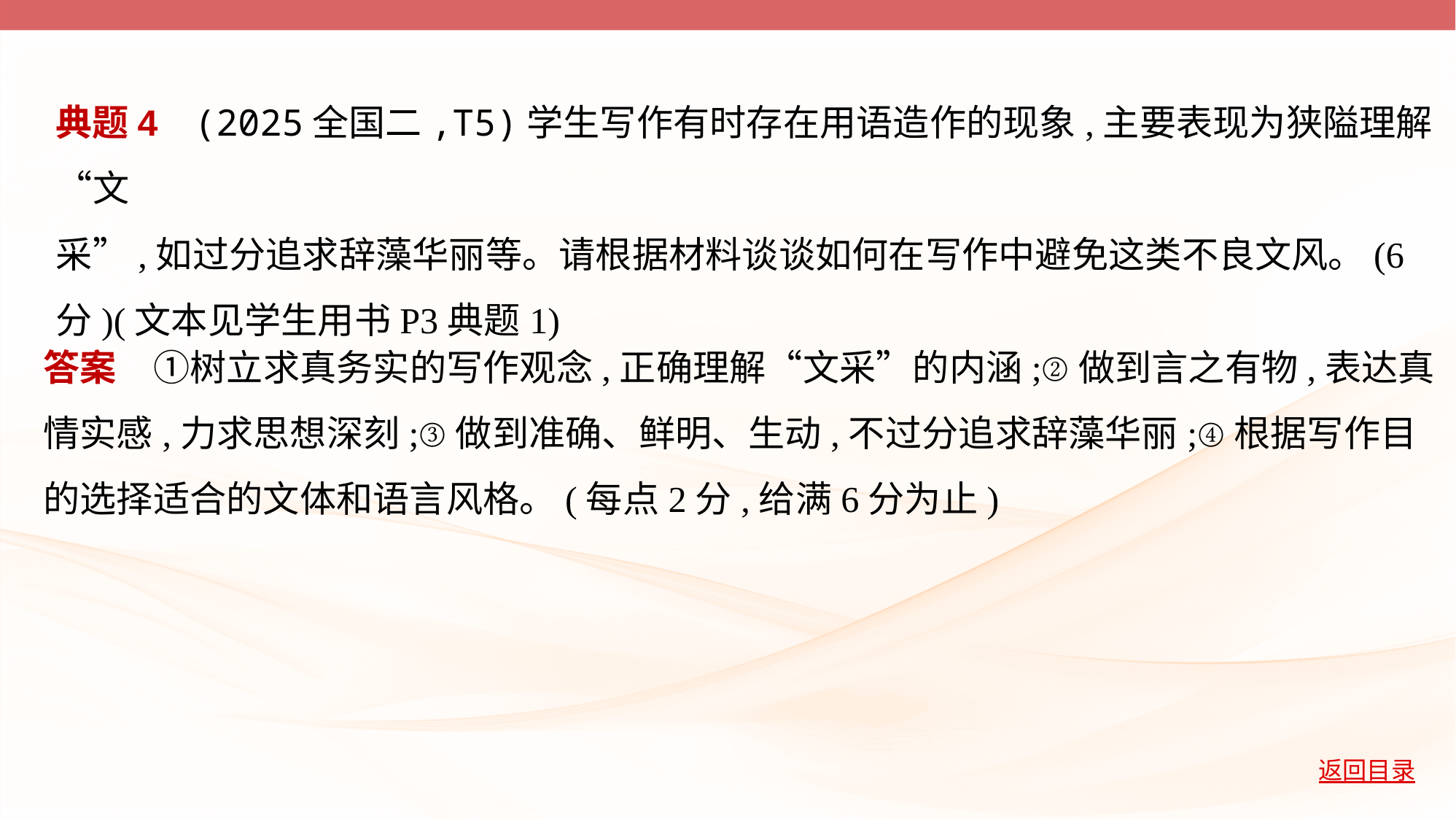

典题4    (2025全国二,T5)学生写作有时存在用语造作的现象,主要表现为狭隘理解“文
采”,如过分追求辞藻华丽等。请根据材料谈谈如何在写作中避免这类不良文风。(6
分)(文本见学生用书P3典题1)

答案　①树立求真务实的写作观念,正确理解“文采”的内涵;②做到言之有物,表达真
情实感,力求思想深刻;③做到准确、鲜明、生动,不过分追求辞藻华丽;④根据写作目
的选择适合的文体和语言风格。(每点2分,给满6分为止)